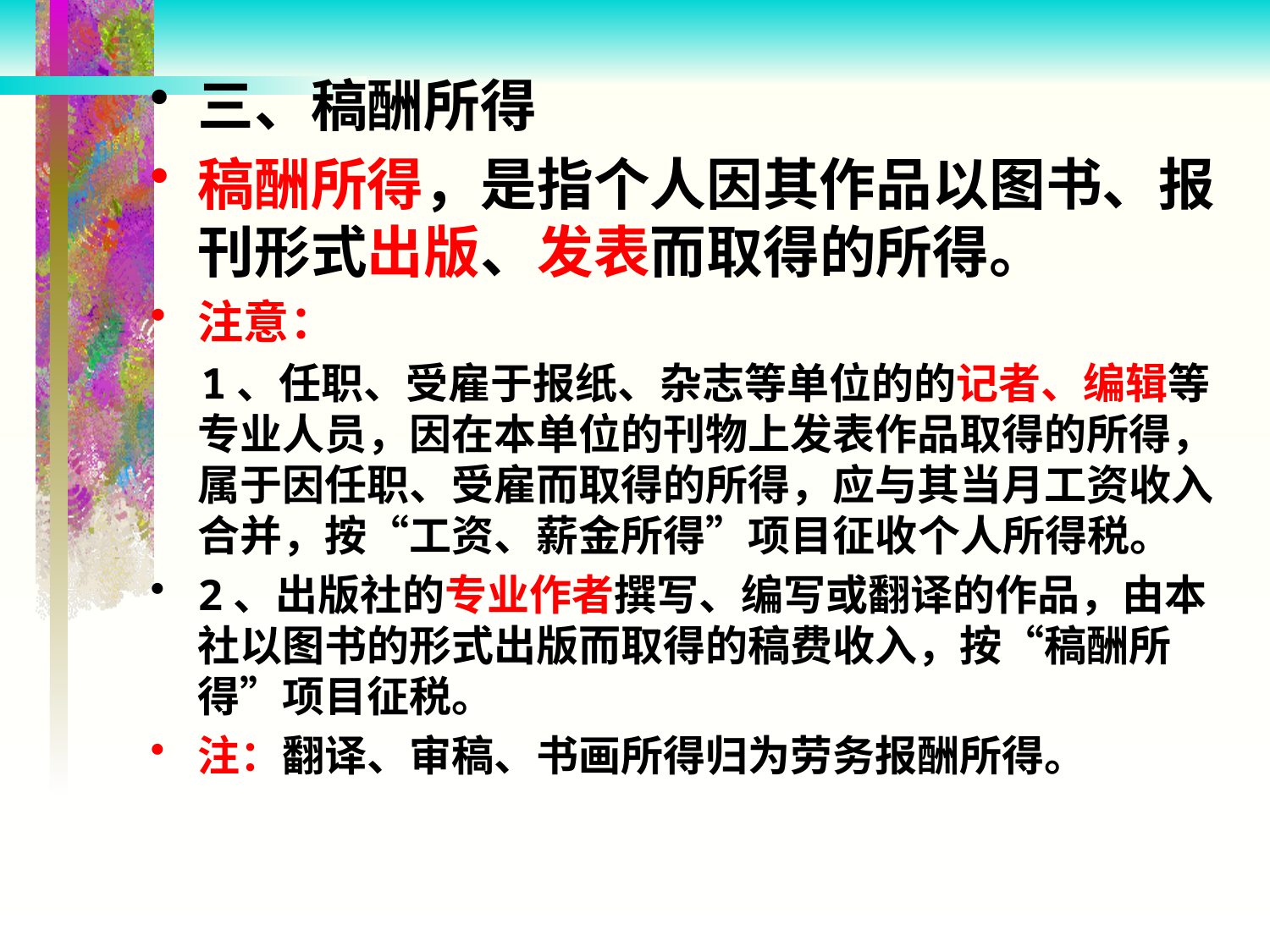

三、稿酬所得
稿酬所得，是指个人因其作品以图书、报刊形式出版、发表而取得的所得。
注意：
  1、任职、受雇于报纸、杂志等单位的的记者、编辑等专业人员，因在本单位的刊物上发表作品取得的所得，属于因任职、受雇而取得的所得，应与其当月工资收入合并，按“工资、薪金所得”项目征收个人所得税。
2、出版社的专业作者撰写、编写或翻译的作品，由本社以图书的形式出版而取得的稿费收入，按“稿酬所得”项目征税。
注：翻译、审稿、书画所得归为劳务报酬所得。